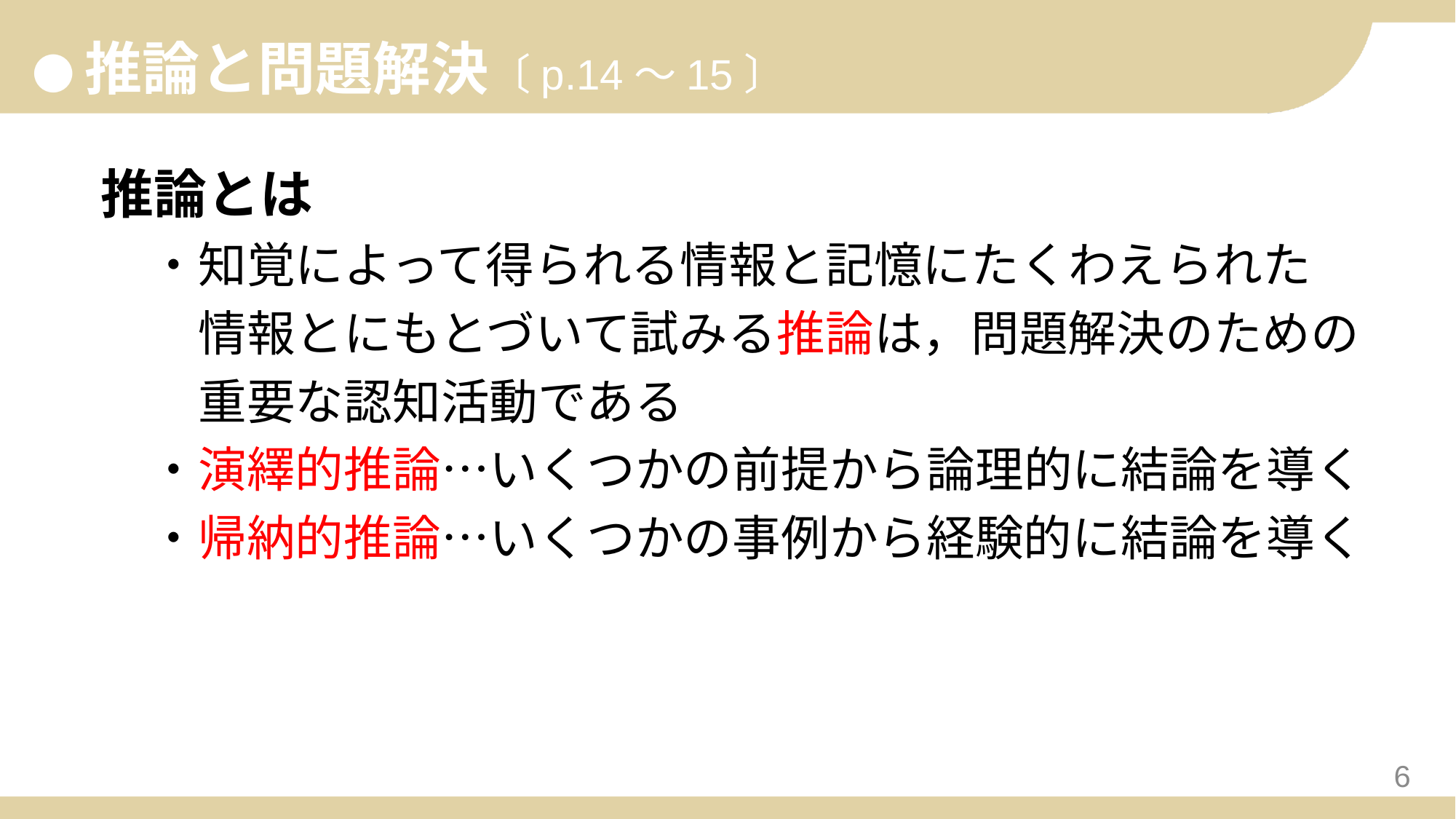

●推論と問題解決〔p.14～15〕
推論とは
　・知覚によって得られる情報と記憶にたくわえられた
　　情報とにもとづいて試みる推論は，問題解決のための
　　重要な認知活動である
　・演繹的推論…いくつかの前提から論理的に結論を導く
　・帰納的推論…いくつかの事例から経験的に結論を導く